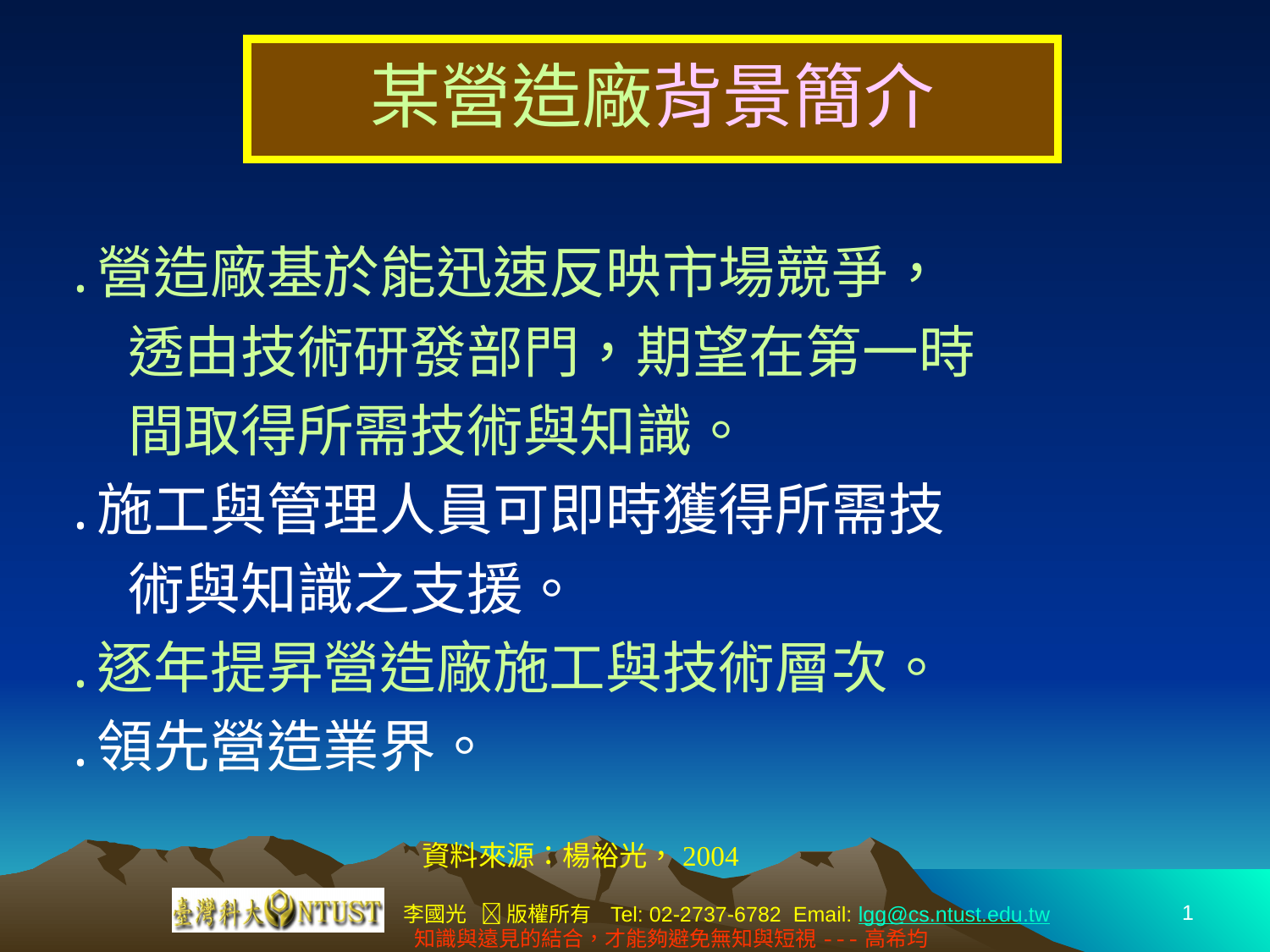

某營造廠背景簡介
營造廠基於能迅速反映市場競爭，
    透由技術研發部門，期望在第一時
    間取得所需技術與知識。
施工與管理人員可即時獲得所需技
    術與知識之支援。
逐年提昇營造廠施工與技術層次。
領先營造業界。
資料來源：楊裕光，2004
1